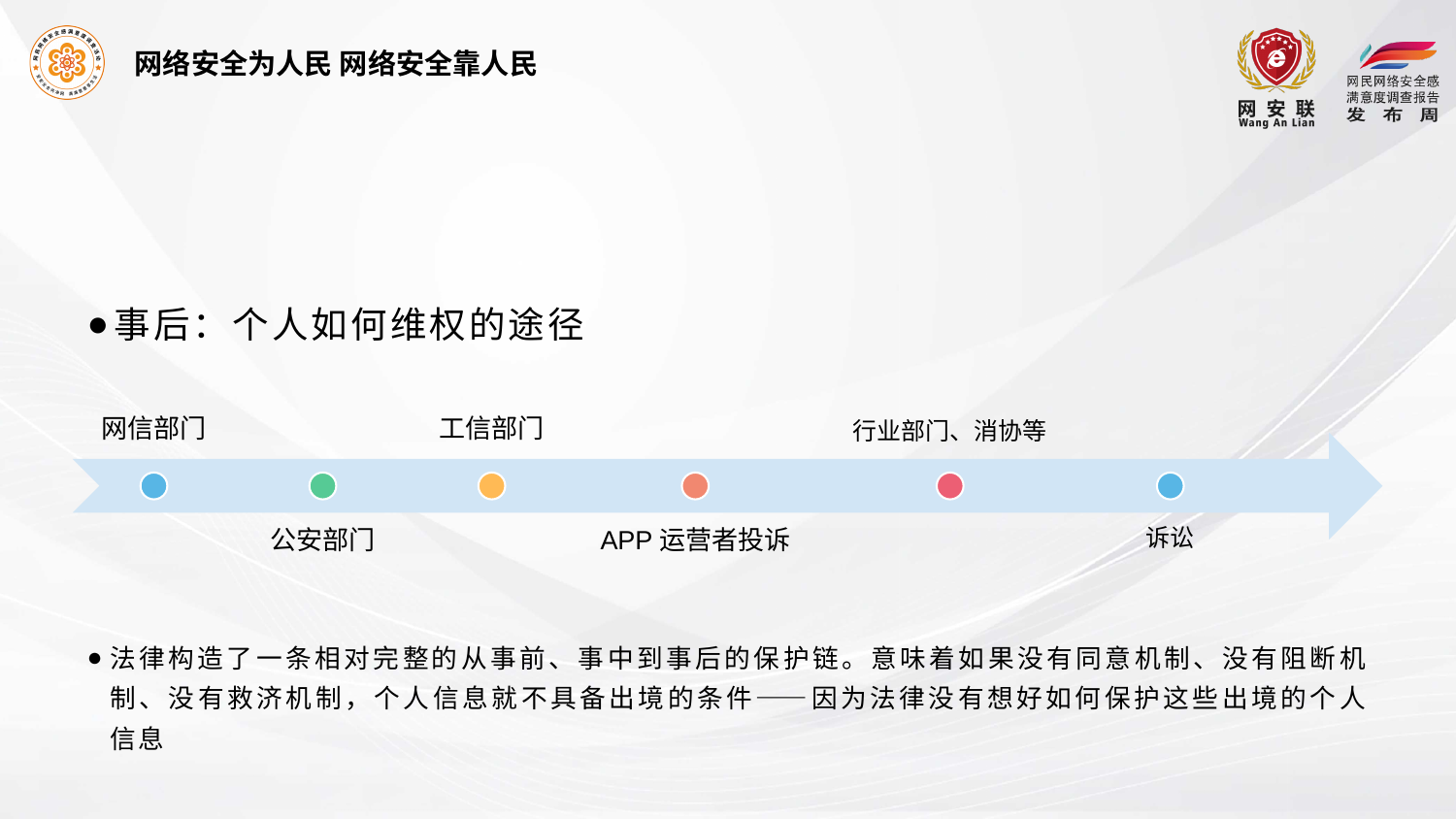

#
事后：个人如何维权的途径
网信部门
公安部门
工信部门
APP运营者投诉
行业部门、消协等
诉讼
法律构造了一条相对完整的从事前、事中到事后的保护链。意味着如果没有同意机制、没有阻断机制、没有救济机制，个人信息就不具备出境的条件——因为法律没有想好如何保护这些出境的个人信息